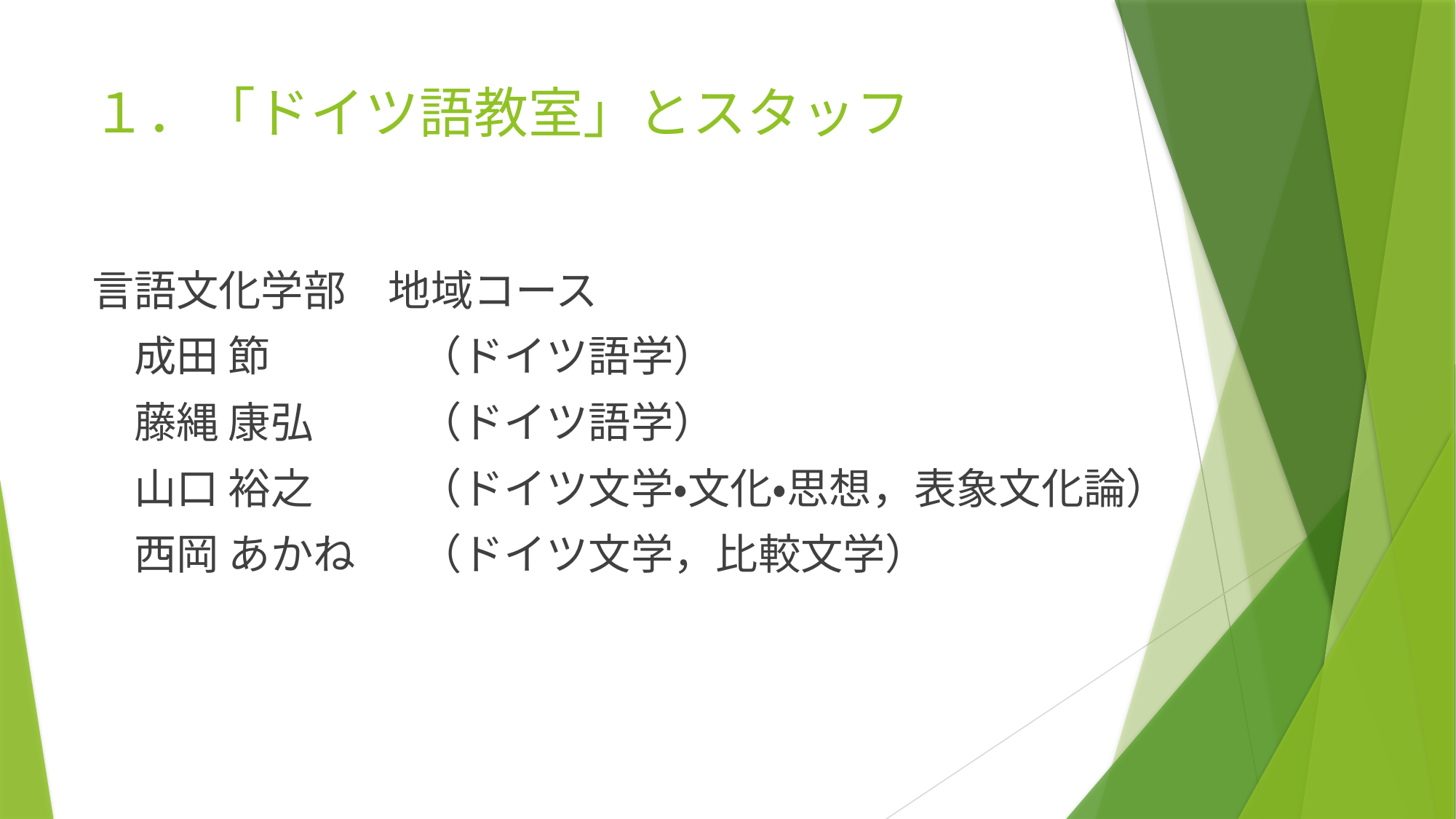

# １．「ドイツ語教室」とスタッフ
言語文化学部　地域コース
　成田 節		（ドイツ語学）
　藤縄 康弘	（ドイツ語学）
　山口 裕之	（ドイツ文学・文化・思想，表象文化論）
　西岡 あかね	（ドイツ文学，比較文学）